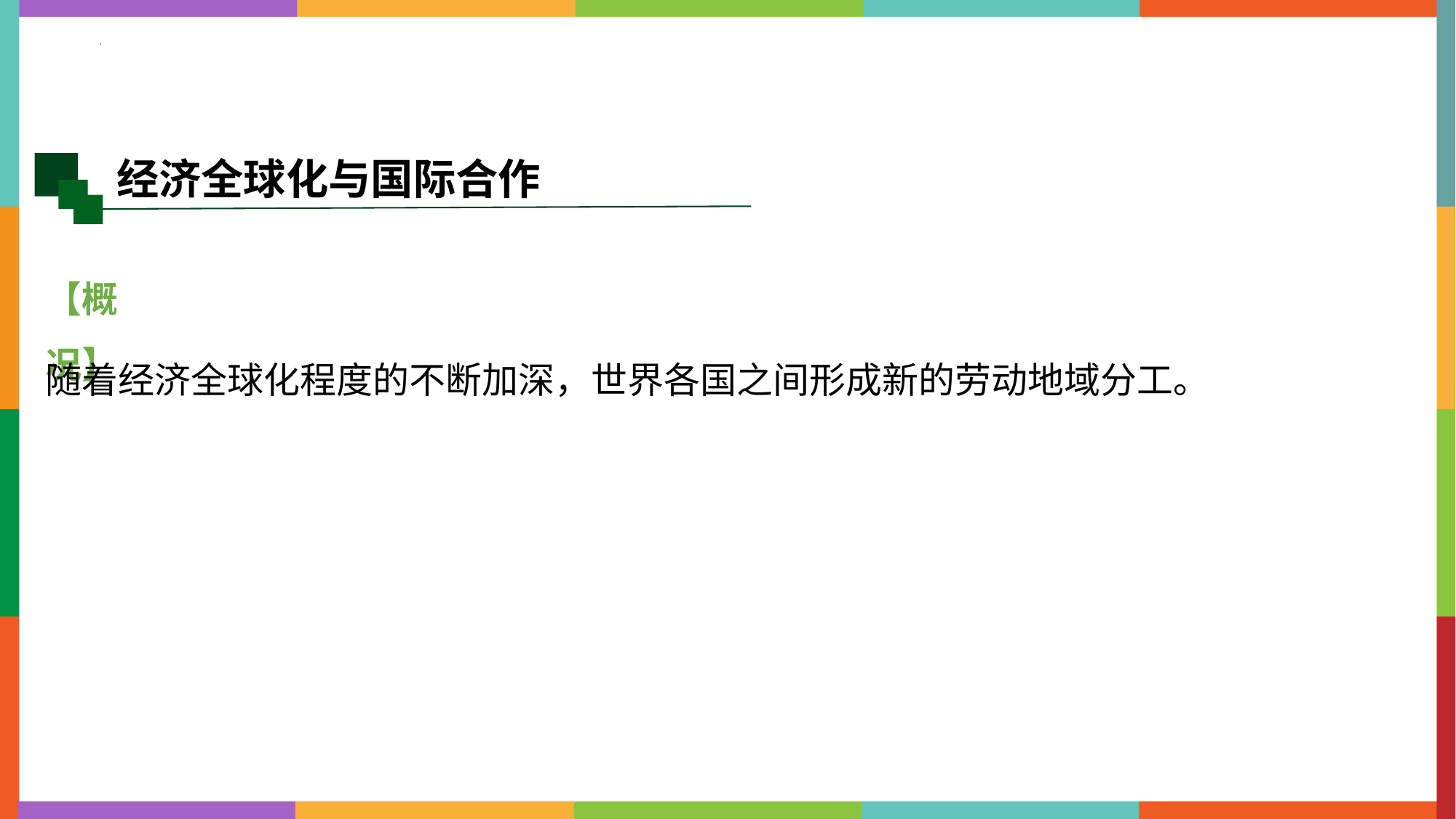

经济全球化与国际合作

【概      况】
随着经济全球化程度的不断加深，世界各国之间形成新的劳动地域分工。